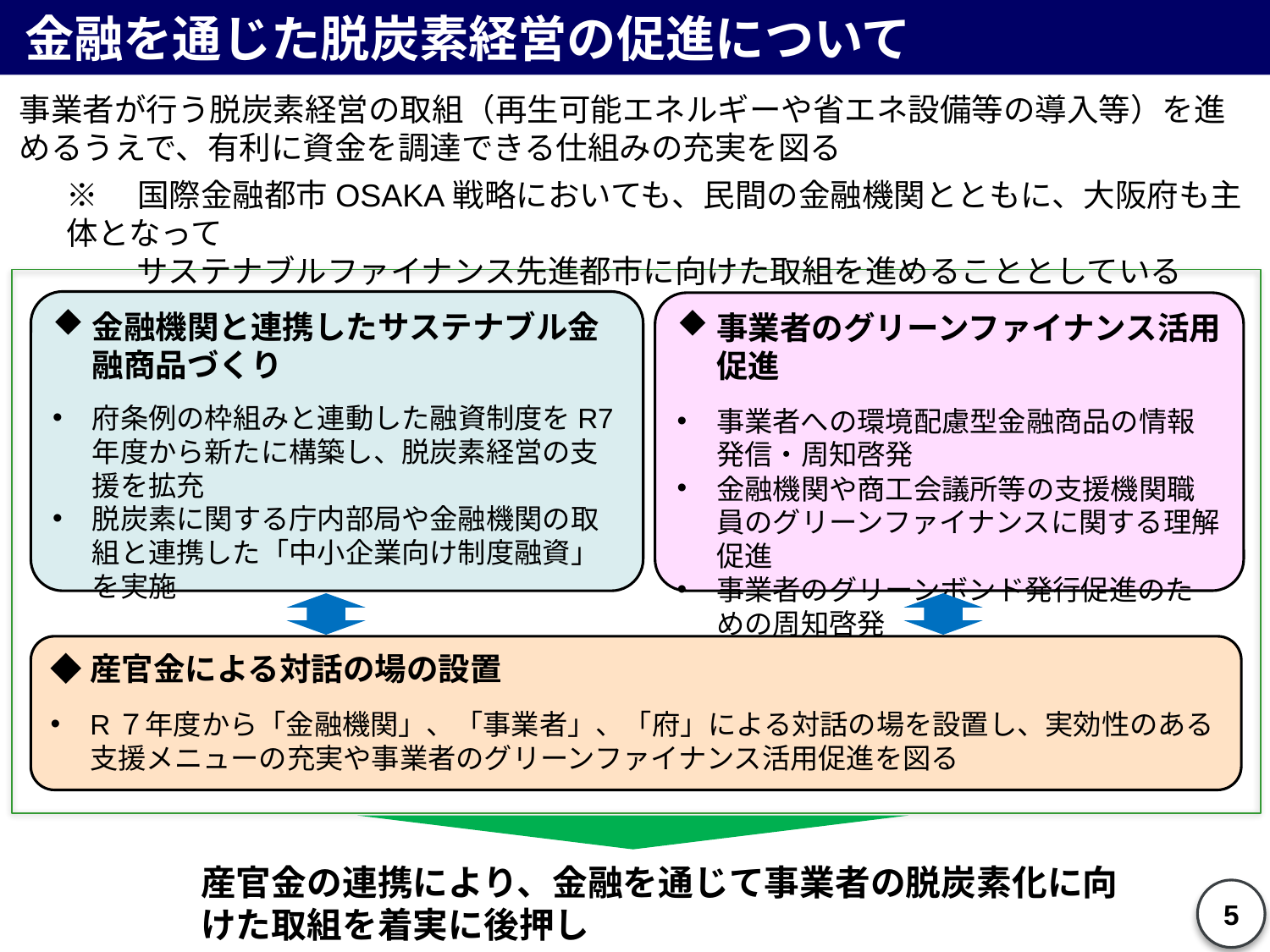

金融を通じた脱炭素経営の促進について
事業者が行う脱炭素経営の取組（再生可能エネルギーや省エネ設備等の導入等）を進めるうえで、有利に資金を調達できる仕組みの充実を図る
※　国際金融都市OSAKA戦略においても、民間の金融機関とともに、大阪府も主体となって
　　 サステナブルファイナンス先進都市に向けた取組を進めることとしている

金融機関と連携したサステナブル金融商品づくり

府条例の枠組みと連動した融資制度をR7年度から新たに構築し、脱炭素経営の支援を拡充
脱炭素に関する庁内部局や金融機関の取組と連携した「中小企業向け制度融資」を実施
事業者のグリーンファイナンス活用促進

事業者への環境配慮型金融商品の情報発信・周知啓発
金融機関や商工会議所等の支援機関職員のグリーンファイナンスに関する理解促進
事業者のグリーンボンド発行促進のための周知啓発

◆産官金による対話の場の設置

R７年度から「金融機関」、「事業者」、「府」による対話の場を設置し、実効性のある支援メニューの充実や事業者のグリーンファイナンス活用促進を図る

産官金の連携により、金融を通じて事業者の脱炭素化に向けた取組を着実に後押し
5